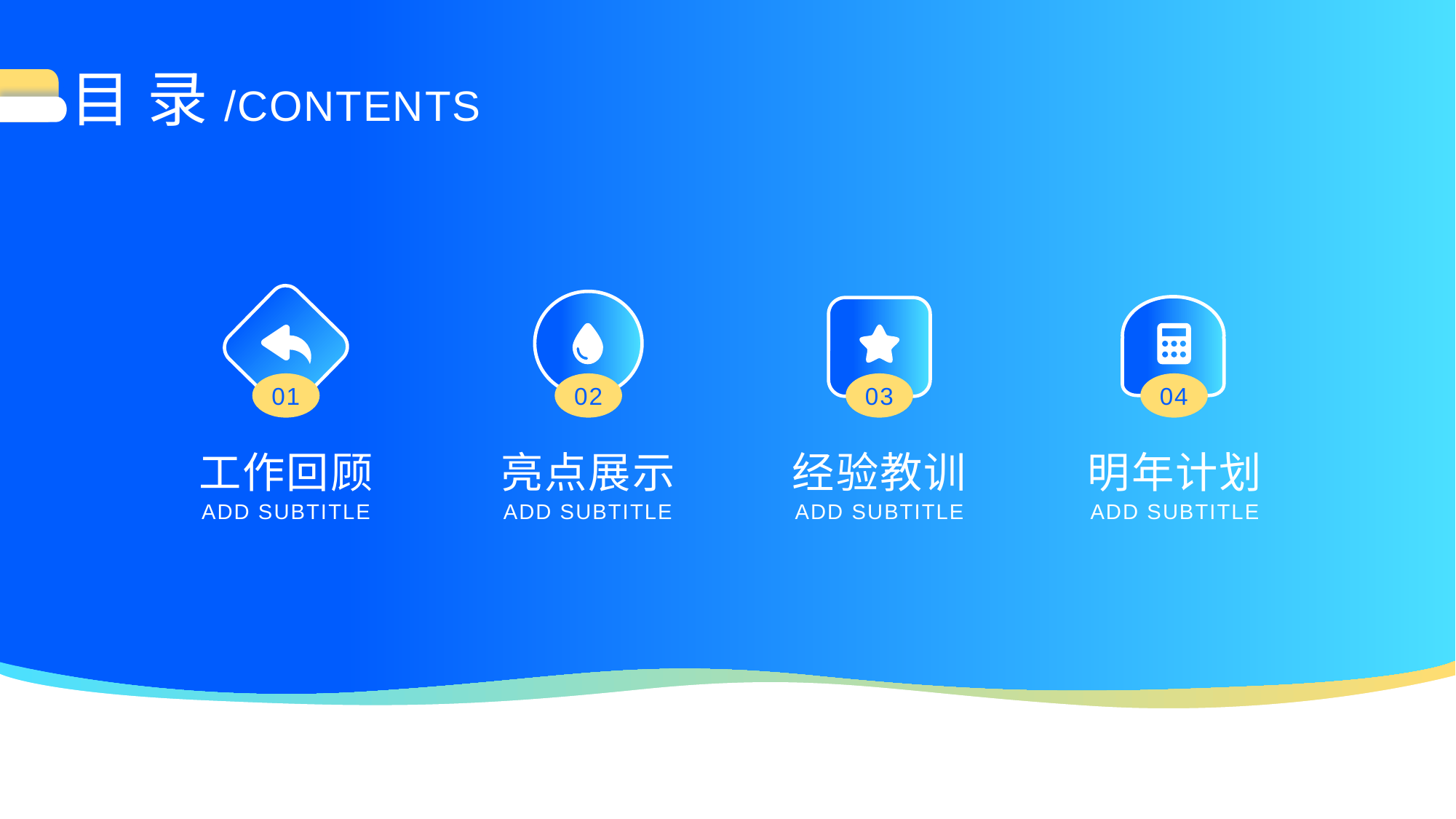

目 录/CONTENTS

01
02
03
04
工作回顾
亮点展示
经验教训
明年计划
ADD SUBTITLE
ADD SUBTITLE
ADD SUBTITLE
ADD SUBTITLE